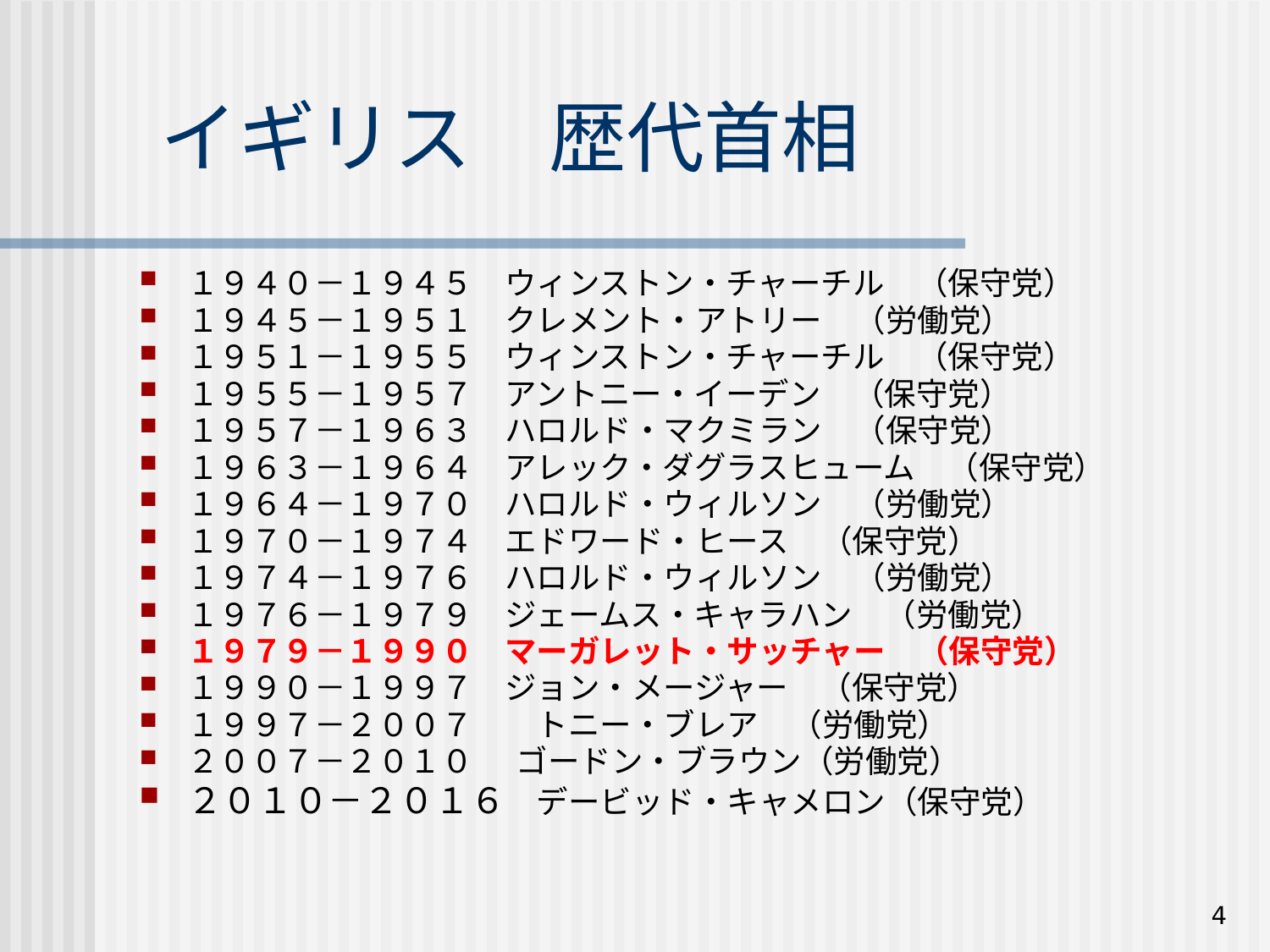

# イギリス　歴代首相
１９４０－１９４５　ウィンストン・チャーチル　（保守党）
１９４５－１９５１　クレメント・アトリー　（労働党）
１９５１－１９５５　ウィンストン・チャーチル　（保守党）
１９５５－１９５７　アントニー・イーデン　（保守党）
１９５７－１９６３　ハロルド・マクミラン　（保守党）
１９６３－１９６４　アレック・ダグラスヒューム　（保守党）
１９６４－１９７０　ハロルド・ウィルソン　（労働党）
１９７０－１９７４　エドワード・ヒース　（保守党）
１９７４－１９７６　ハロルド・ウィルソン　（労働党）
１９７６－１９７９　ジェームス・キャラハン　（労働党）
１９７９－１９９０　マーガレット・サッチャー　（保守党）
１９９０－１９９７　ジョン・メージャー　（保守党）
１９９７－２００７　　トニー・ブレア　（労働党）
２００７－２０１０      ゴードン・ブラウン（労働党）
２０１０－２０１６    デービッド・キャメロン（保守党）
4